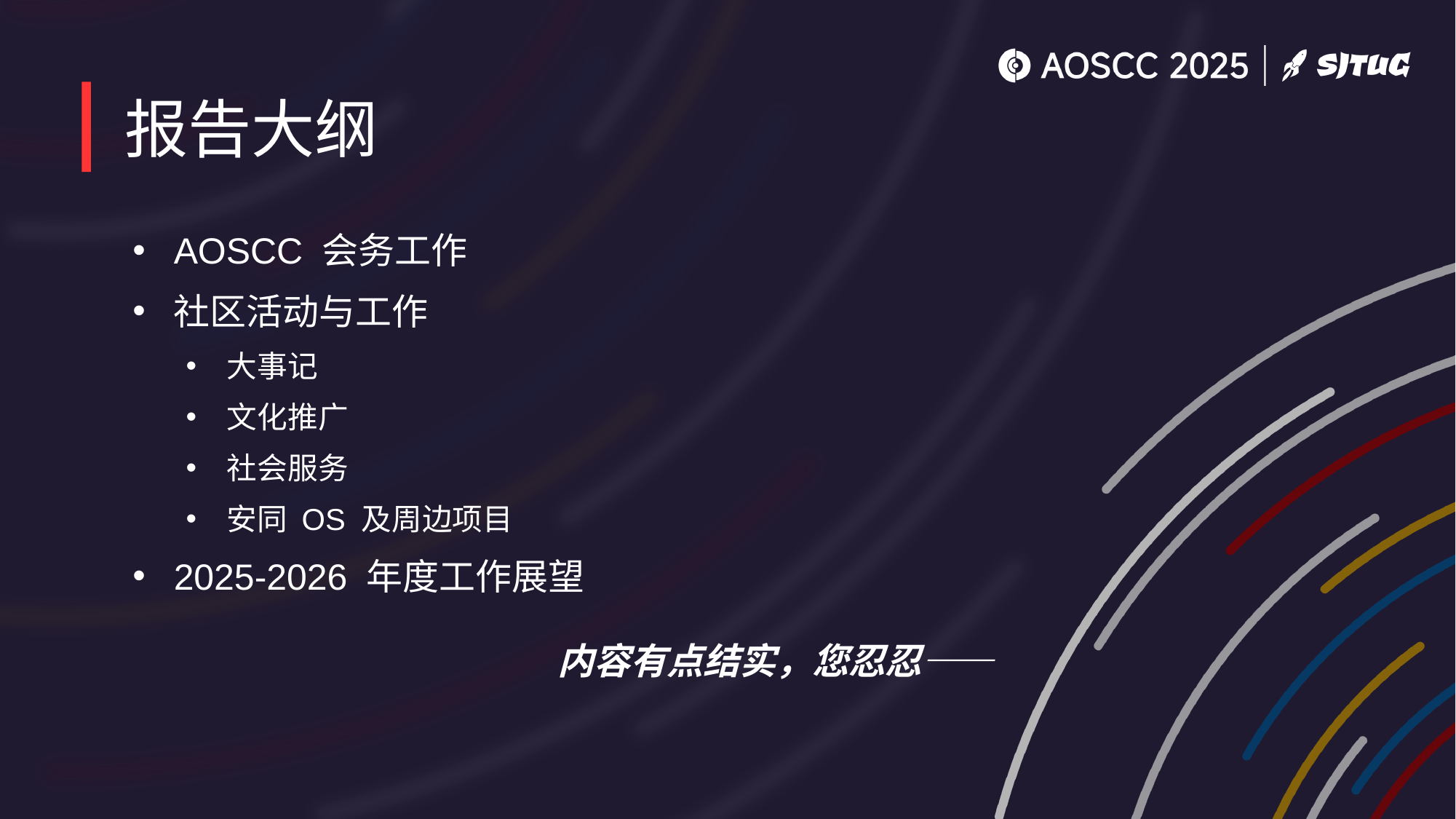

# 报告大纲
AOSCC 会务工作
社区活动与工作
大事记
文化推广
社会服务
安同 OS 及周边项目
2025-2026 年度工作展望
内容有点结实，您忍忍——